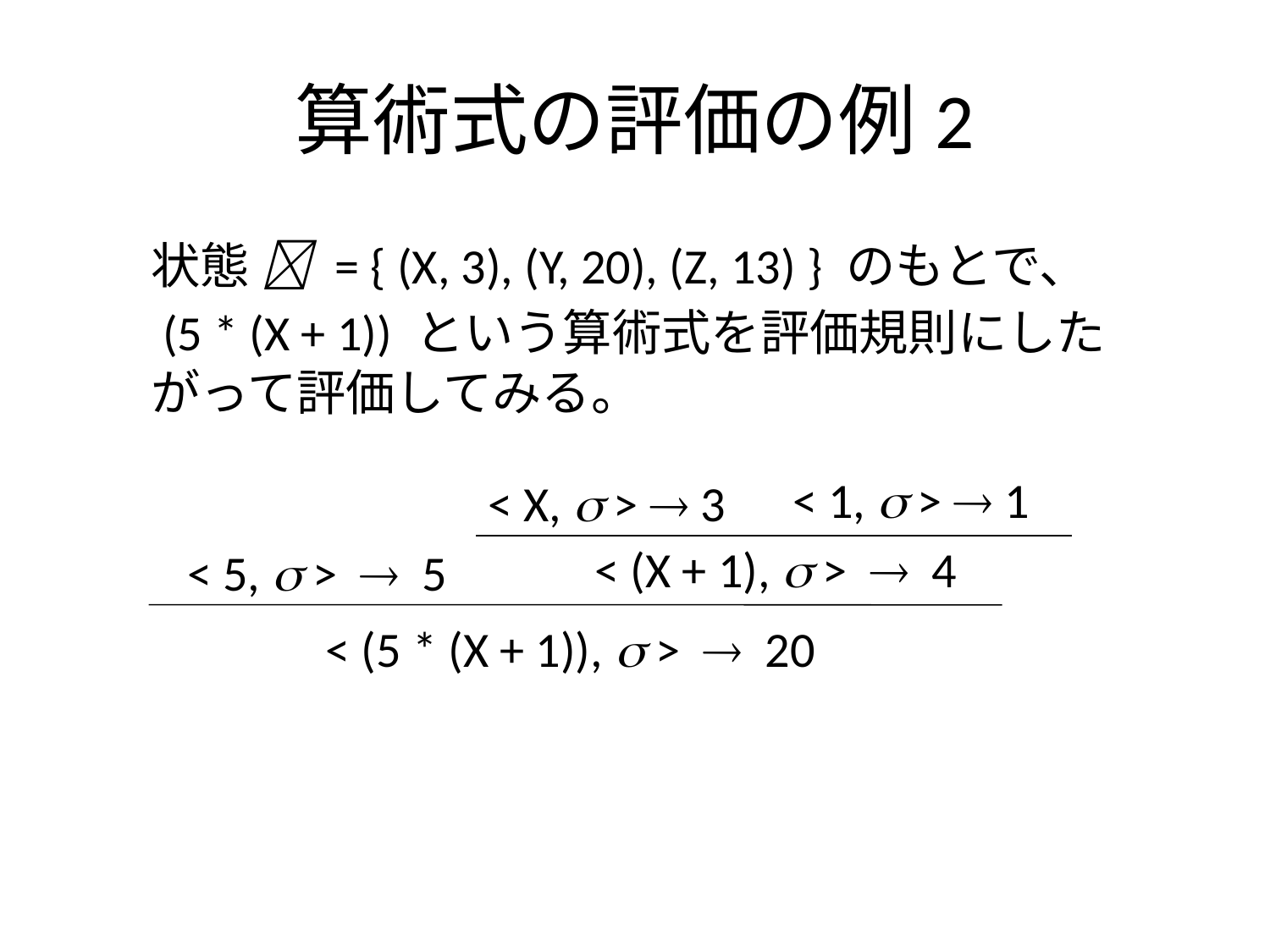

# 算術式の評価の例2
状態 σ  = { (X, 3), (Y, 20), (Z, 13) } のもとで、
 (5 * (X + 1)) という算術式を評価規則にしたがって評価してみる。
< 1, σ > → 1
< X, σ > → 3
< (X + 1), σ >  →  4
< 5, σ >  →  5
< (5 * (X + 1)), σ >  →  20